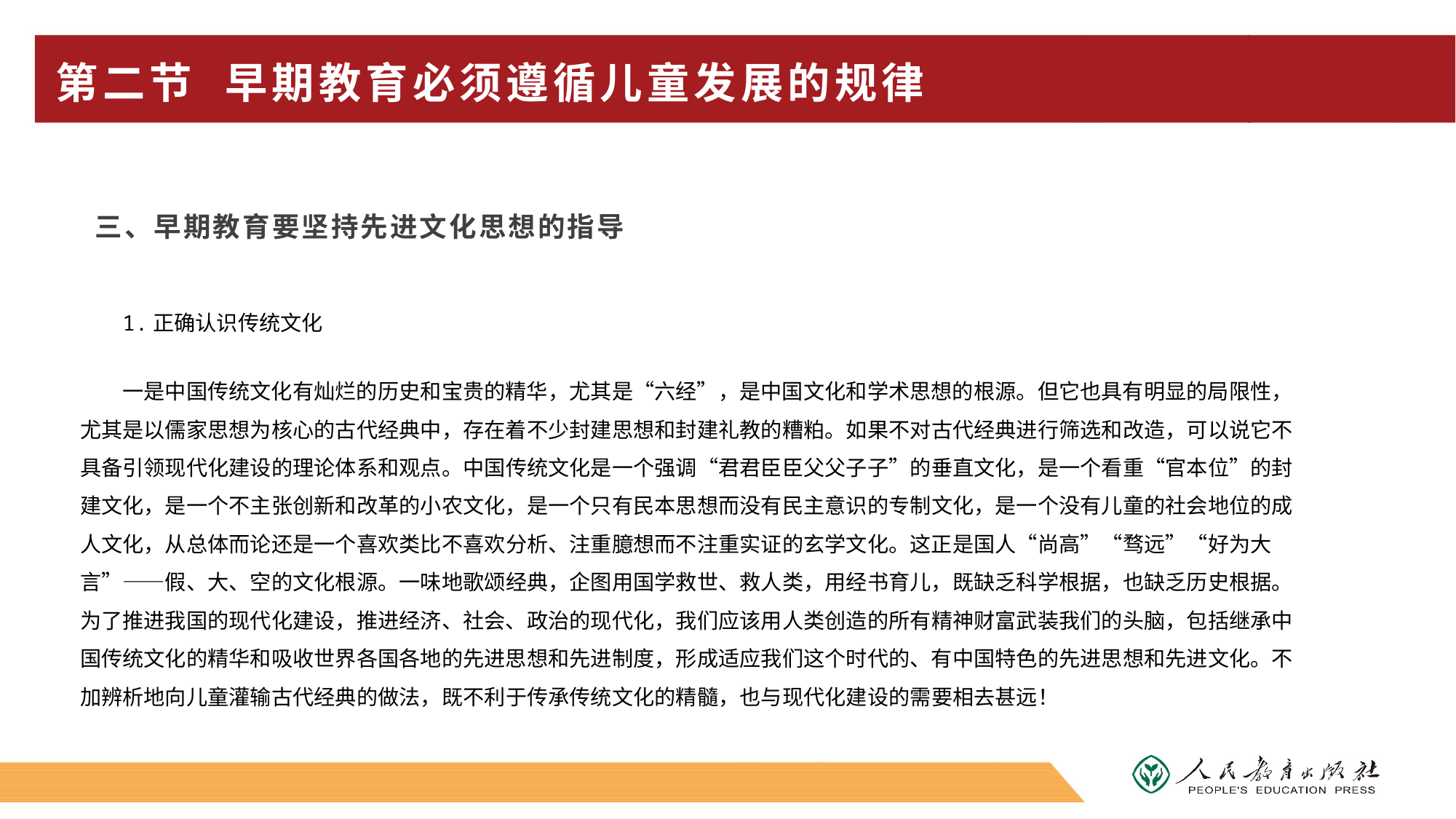

# 第二节  早期教育必须遵循儿童发展的规律
 三、早期教育要坚持先进文化思想的指导
1.正确认识传统文化
一是中国传统文化有灿烂的历史和宝贵的精华，尤其是“六经”，是中国文化和学术思想的根源。但它也具有明显的局限性，尤其是以儒家思想为核心的古代经典中，存在着不少封建思想和封建礼教的糟粕。如果不对古代经典进行筛选和改造，可以说它不具备引领现代化建设的理论体系和观点。中国传统文化是一个强调“君君臣臣父父子子”的垂直文化，是一个看重“官本位”的封建文化，是一个不主张创新和改革的小农文化，是一个只有民本思想而没有民主意识的专制文化，是一个没有儿童的社会地位的成人文化，从总体而论还是一个喜欢类比不喜欢分析、注重臆想而不注重实证的玄学文化。这正是国人“尚高”“骛远”“好为大言”——假、大、空的文化根源。一味地歌颂经典，企图用国学救世、救人类，用经书育儿，既缺乏科学根据，也缺乏历史根据。为了推进我国的现代化建设，推进经济、社会、政治的现代化，我们应该用人类创造的所有精神财富武装我们的头脑，包括继承中国传统文化的精华和吸收世界各国各地的先进思想和先进制度，形成适应我们这个时代的、有中国特色的先进思想和先进文化。不加辨析地向儿童灌输古代经典的做法，既不利于传承传统文化的精髓，也与现代化建设的需要相去甚远！